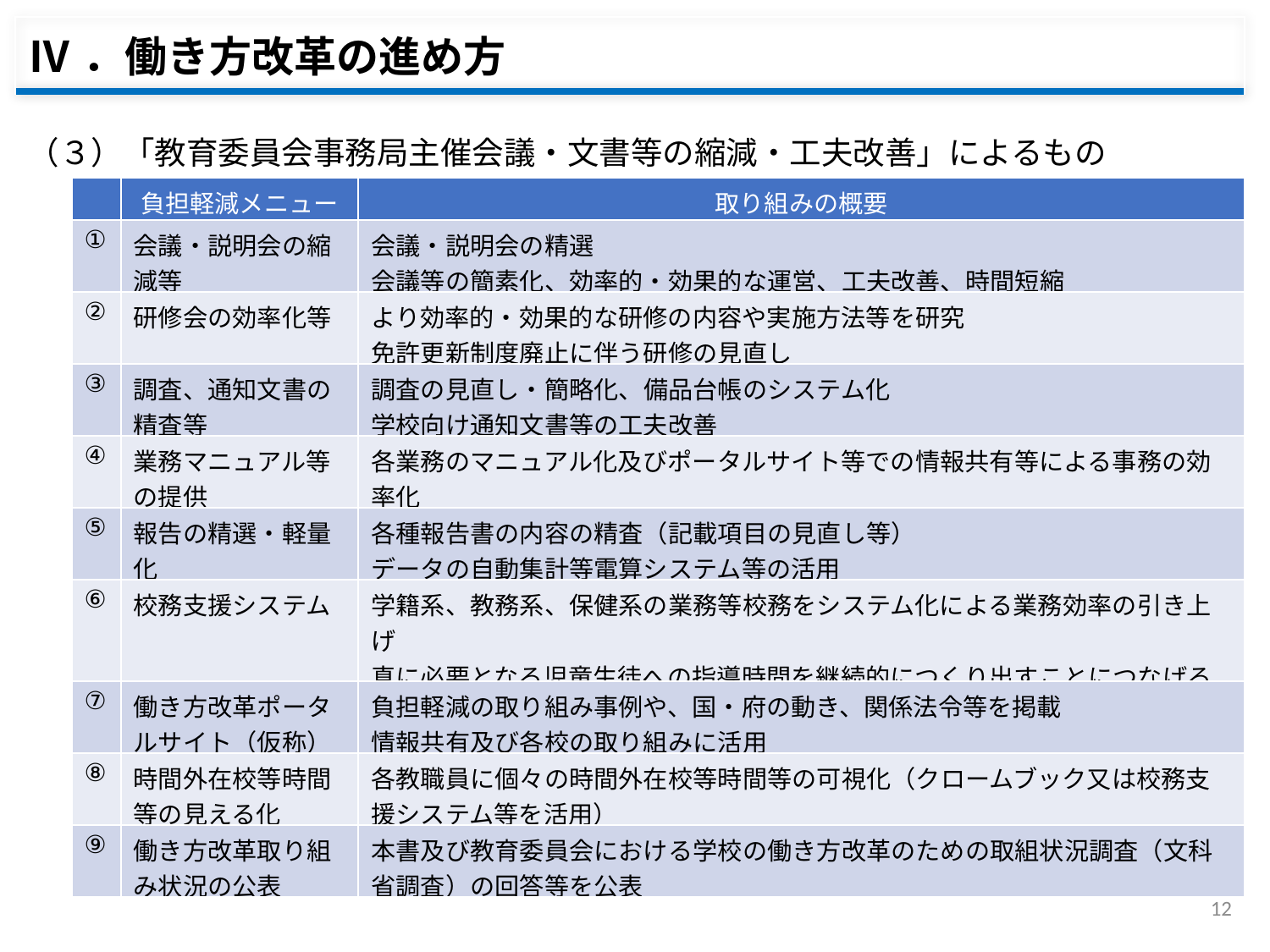

| Ⅳ．働き方改革の進め方 |
| --- |
（３）「教育委員会事務局主催会議・文書等の縮減・工夫改善」によるもの
|  | 負担軽減メニュー | 取り組みの概要 |
| --- | --- | --- |
| ① | 会議・説明会の縮減等 | 会議・説明会の精選 会議等の簡素化、効率的・効果的な運営、工夫改善、時間短縮 |
| ② | 研修会の効率化等 | より効率的・効果的な研修の内容や実施方法等を研究 免許更新制度廃止に伴う研修の見直し |
| ③ | 調査、通知文書の精査等 | 調査の見直し・簡略化、備品台帳のシステム化 学校向け通知文書等の工夫改善 |
| ④ | 業務マニュアル等の提供 | 各業務のマニュアル化及びポータルサイト等での情報共有等による事務の効率化 |
| ⑤ | 報告の精選・軽量化 | 各種報告書の内容の精査（記載項目の見直し等） データの自動集計等電算システム等の活用 |
| ⑥ | 校務支援システム | 学籍系、教務系、保健系の業務等校務をシステム化による業務効率の引き上げ 真に必要となる児童生徒への指導時間を継続的につくり出すことにつなげる |
| ⑦ | 働き方改革ポータルサイト（仮称） | 負担軽減の取り組み事例や、国・府の動き、関係法令等を掲載 情報共有及び各校の取り組みに活用 |
| ⑧ | 時間外在校等時間等の見える化 | 各教職員に個々の時間外在校等時間等の可視化（クロームブック又は校務支援システム等を活用） |
| ⑨ | 働き方改革取り組み状況の公表 | 本書及び教育委員会における学校の働き方改革のための取組状況調査（文科省調査）の回答等を公表 |
12